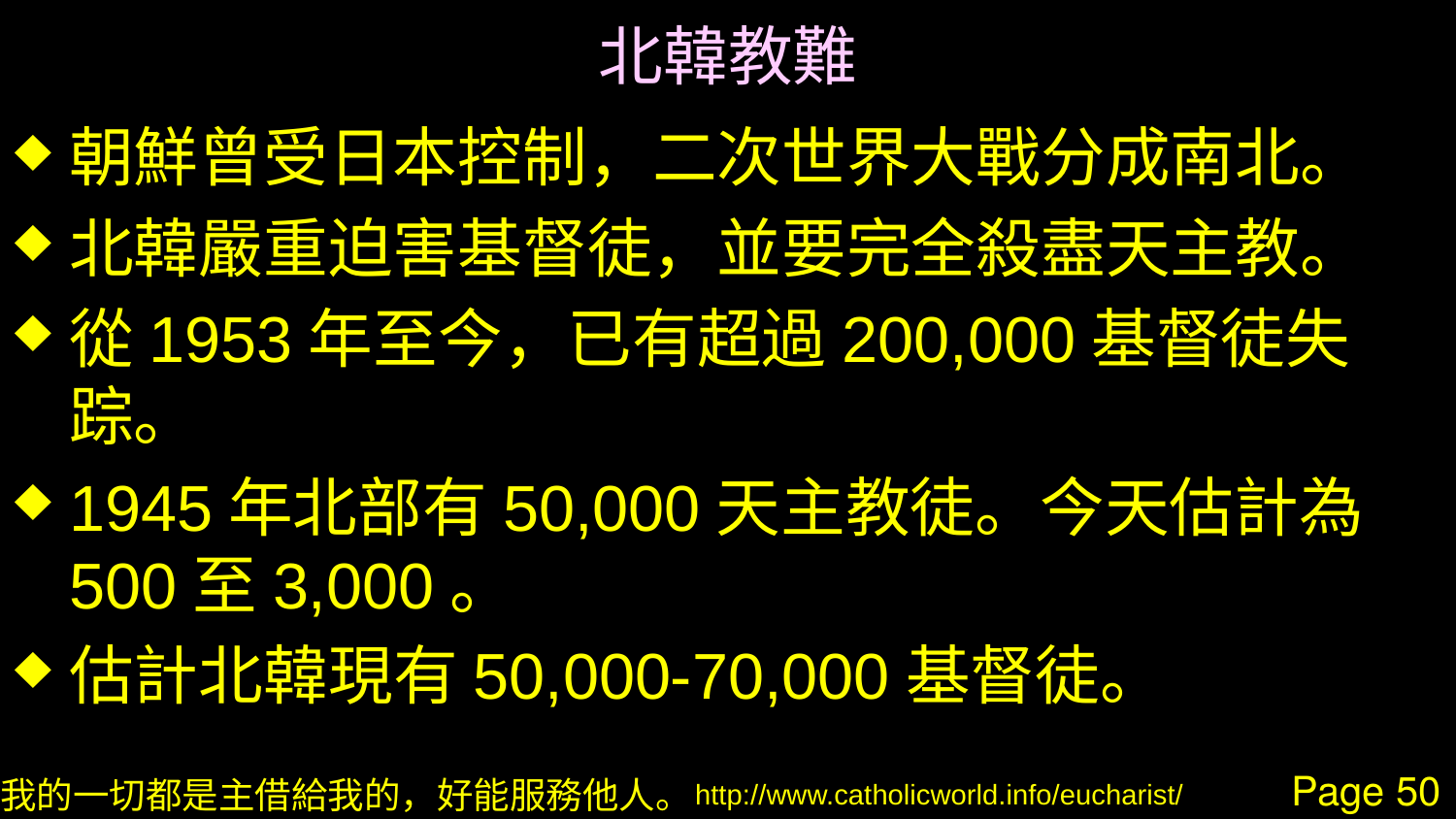

# 北韓教難
朝鮮曾受日本控制，二次世界大戰分成南北。
北韓嚴重迫害基督徒，並要完全殺盡天主教。
從1953年至今，已有超過200,000基督徒失踪。
1945年北部有50,000天主教徒。今天估計為500至3,000。
估計北韓現有50,000-70,000基督徒。